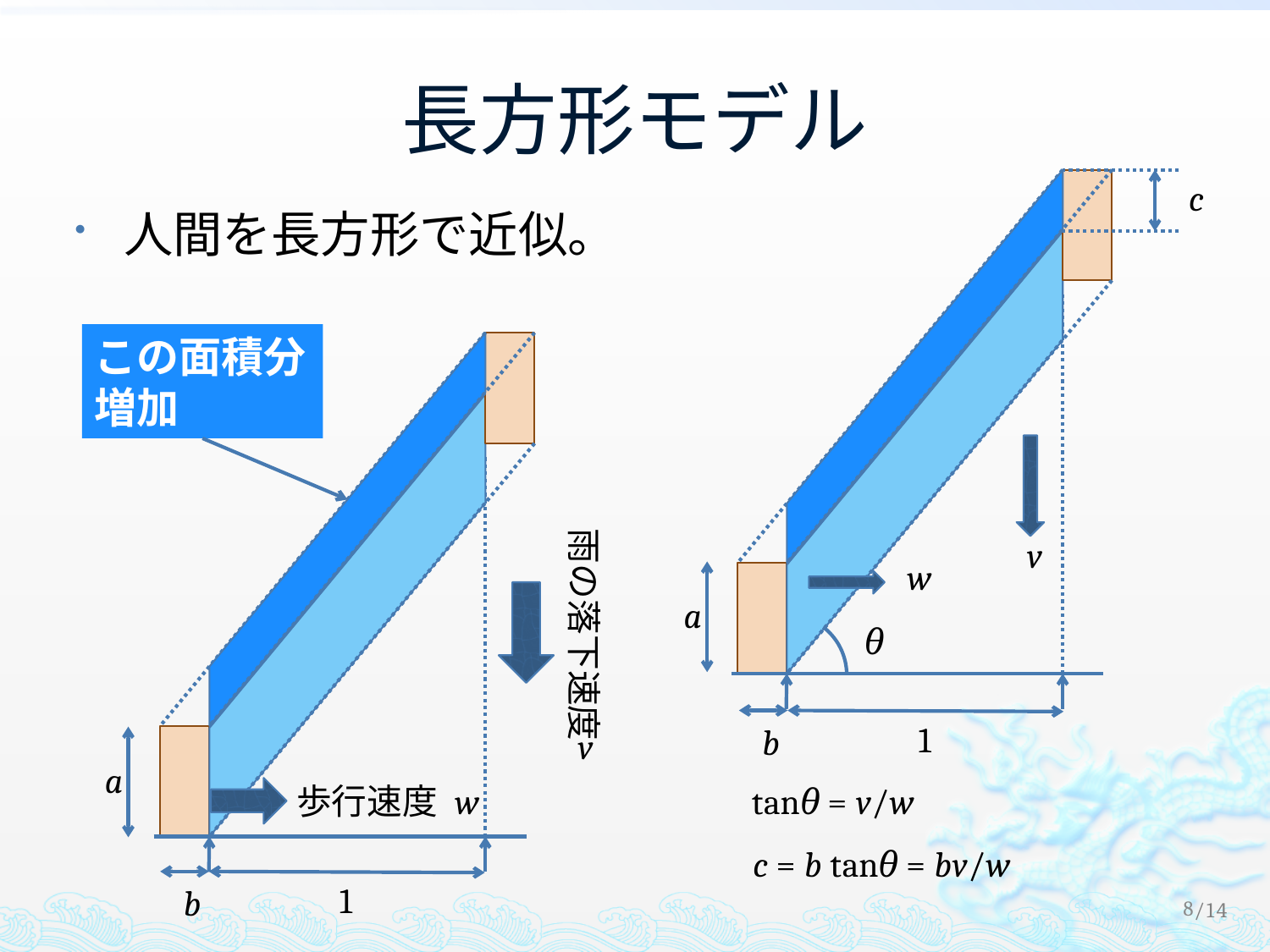

# 長方形モデル

c
人間を長方形で近似。
この面積分増加

雨の落下速度
v
v
w

a
θ

1
b

a
歩行速度 w
tanθ = v/w

c = b tanθ = bv/w
1
b
8